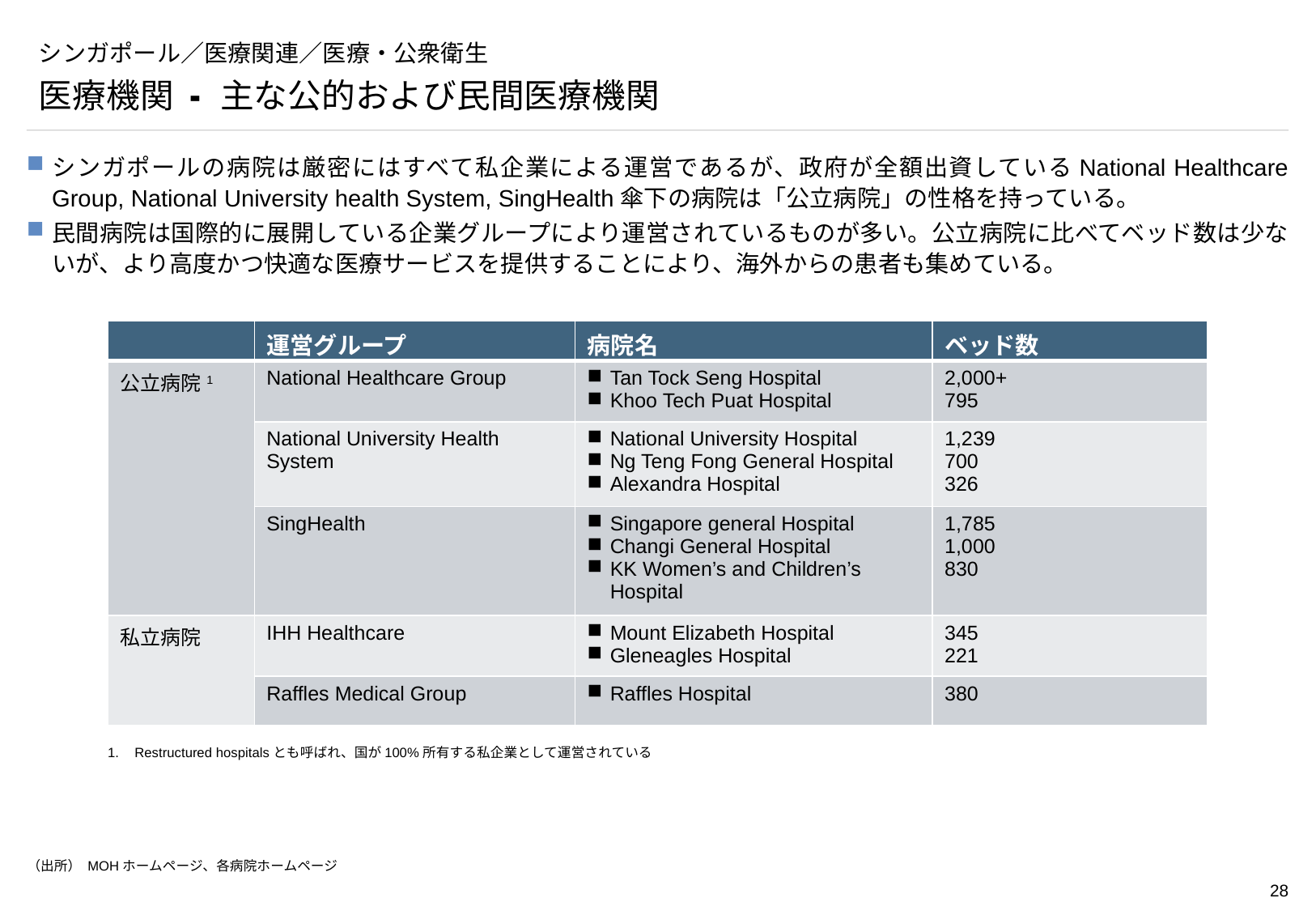

# シンガポール／医療関連／医療・公衆衛生
医療機関 - 主な公的および民間医療機関
シンガポールの病院は厳密にはすべて私企業による運営であるが、政府が全額出資しているNational Healthcare Group, National University health System, SingHealth傘下の病院は「公立病院」の性格を持っている。
民間病院は国際的に展開している企業グループにより運営されているものが多い。公立病院に比べてベッド数は少ないが、より高度かつ快適な医療サービスを提供することにより、海外からの患者も集めている。
|  | 運営グループ | 病院名 | ベッド数 |
| --- | --- | --- | --- |
| 公立病院1 | National Healthcare Group | Tan Tock Seng Hospital Khoo Tech Puat Hospital | 2,000+ 795 |
|  | National University Health System | National University Hospital Ng Teng Fong General Hospital Alexandra Hospital | 1,239 700 326 |
|  | SingHealth | Singapore general Hospital Changi General Hospital KK Women’s and Children’s Hospital | 1,785 1,000 830 |
| 私立病院 | IHH Healthcare | Mount Elizabeth Hospital Gleneagles Hospital | 345 221 |
|  | Raffles Medical Group | Raffles Hospital | 380 |
1.	Restructured hospitalsとも呼ばれ、国が100%所有する私企業として運営されている
（出所） MOHホームページ、各病院ホームページ